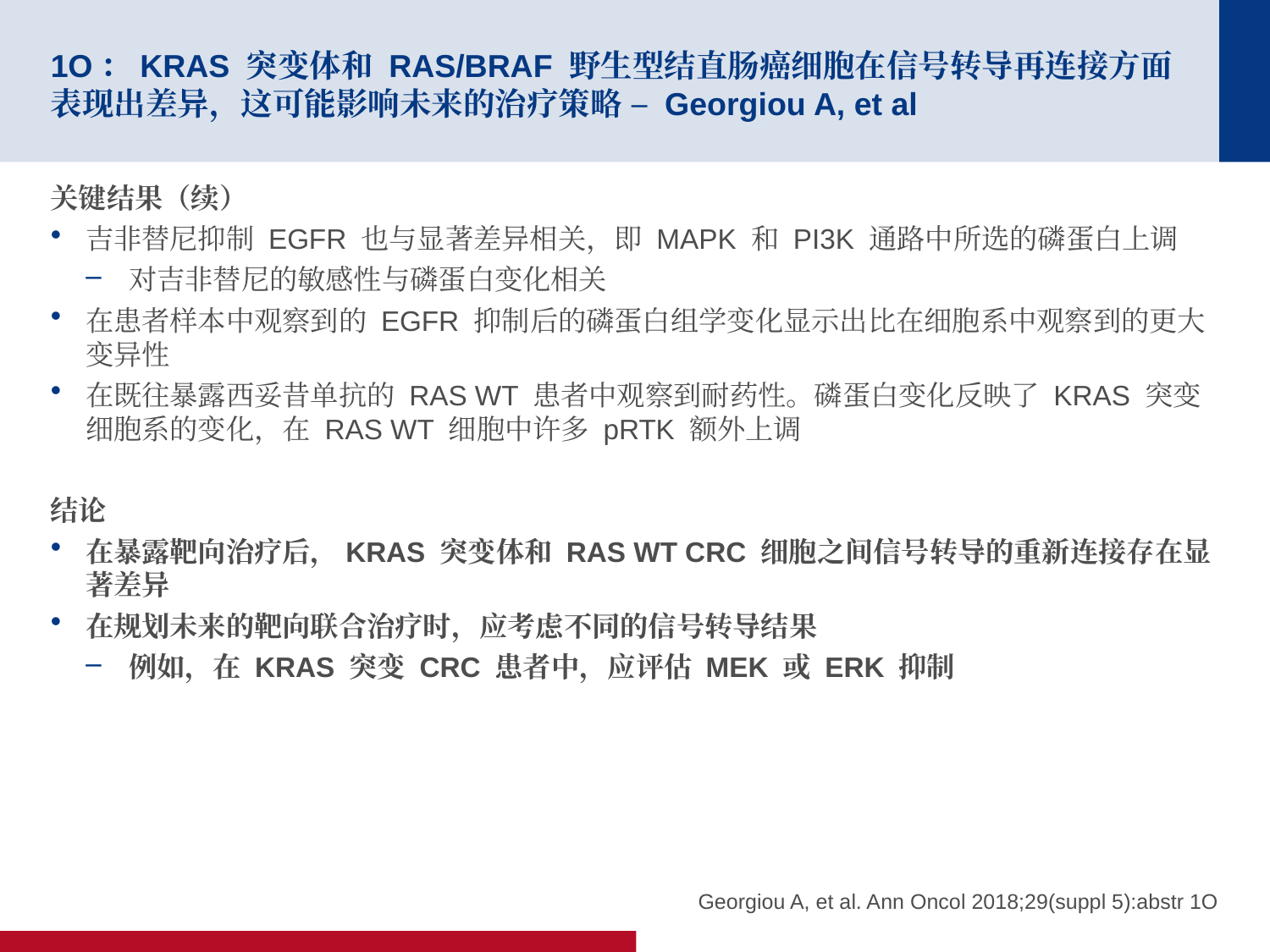

# 1O：KRAS 突变体和 RAS/BRAF 野生型结直肠癌细胞在信号转导再连接方面表现出差异，这可能影响未来的治疗策略 – Georgiou A, et al
关键结果（续）
吉非替尼抑制 EGFR 也与显著差异相关，即 MAPK 和 PI3K 通路中所选的磷蛋白上调
对吉非替尼的敏感性与磷蛋白变化相关
在患者样本中观察到的 EGFR 抑制后的磷蛋白组学变化显示出比在细胞系中观察到的更大变异性
在既往暴露西妥昔单抗的 RAS WT 患者中观察到耐药性。磷蛋白变化反映了 KRAS 突变细胞系的变化，在 RAS WT 细胞中许多 pRTK 额外上调

结论
在暴露靶向治疗后，KRAS 突变体和 RAS WT CRC 细胞之间信号转导的重新连接存在显著差异
在规划未来的靶向联合治疗时，应考虑不同的信号转导结果
例如，在 KRAS 突变 CRC 患者中，应评估 MEK 或 ERK 抑制
Georgiou A, et al. Ann Oncol 2018;29(suppl 5):abstr 1O